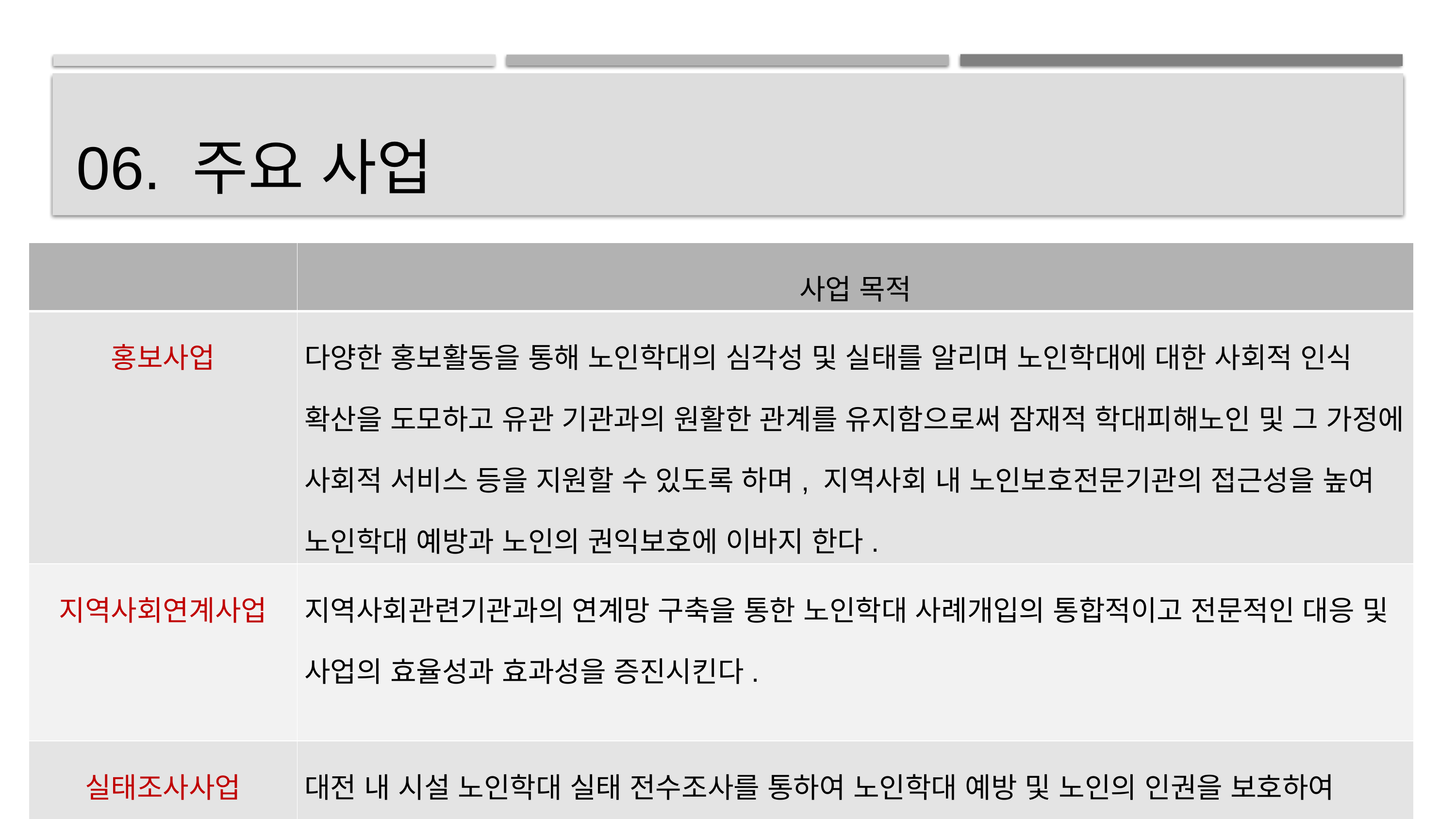

# 06. 주요 사업
|  | 사업 목적 |
| --- | --- |
| 홍보사업 | 다양한 홍보활동을 통해 노인학대의 심각성 및 실태를 알리며 노인학대에 대한 사회적 인식 확산을 도모하고 유관 기관과의 원활한 관계를 유지함으로써 잠재적 학대피해노인 및 그 가정에 사회적 서비스 등을 지원할 수 있도록 하며, 지역사회 내 노인보호전문기관의 접근성을 높여 노인학대 예방과 노인의 권익보호에 이바지 한다. |
| 지역사회연계사업 | 지역사회관련기관과의 연계망 구축을 통한 노인학대 사례개입의 통합적이고 전문적인 대응 및 사업의 효율성과 효과성을 증진시킨다. |
| 실태조사사업 | 대전 내 시설 노인학대 실태 전수조사를 통하여 노인학대 예방 및 노인의 인권을 보호하여 차별과 학대가 없는 행복한 노후 생활을 할 수 있도록 한다. |